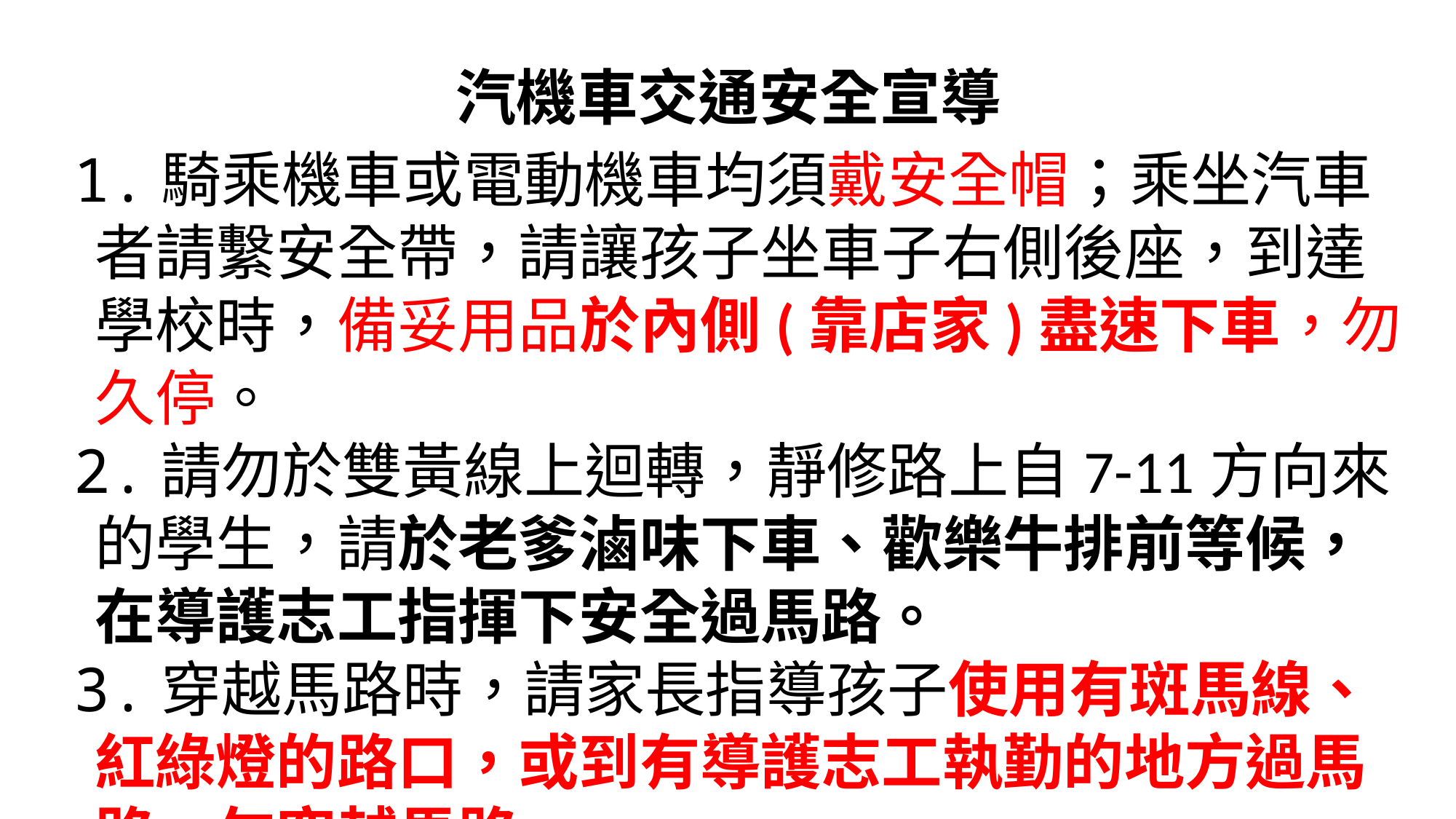

汽機車交通安全宣導
1.騎乘機車或電動機車均須戴安全帽；乘坐汽車者請繫安全帶，請讓孩子坐車子右側後座，到達學校時，備妥用品於內側(靠店家)盡速下車，勿久停。
2.請勿於雙黃線上迴轉，靜修路上自7-11方向來的學生，請於老爹滷味下車、歡樂牛排前等候，在導護志工指揮下安全過馬路。
3.穿越馬路時，請家長指導孩子使用有斑馬線、紅綠燈的路口，或到有導護志工執勤的地方過馬路，勿穿越馬路。